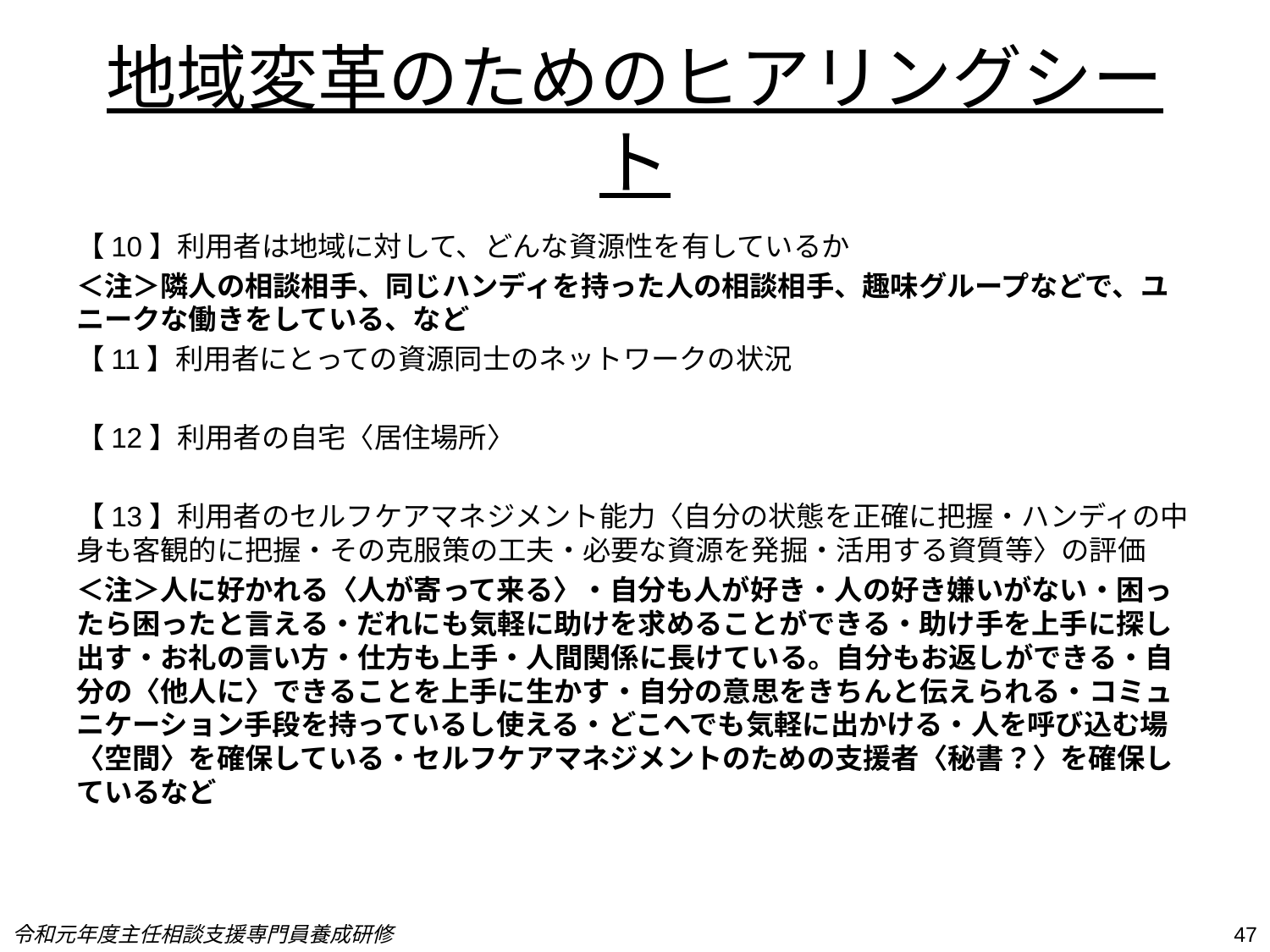

# 地域変革のためのヒアリングシート
【10】利用者は地域に対して、どんな資源性を有しているか
＜注＞隣人の相談相手、同じハンディを持った人の相談相手、趣味グループなどで、ユニークな働きをしている、など
【11】利用者にとっての資源同士のネットワークの状況

【12】利用者の自宅〈居住場所〉

【13】利用者のセルフケアマネジメント能力〈自分の状態を正確に把握・ハンディの中身も客観的に把握・その克服策の工夫・必要な資源を発掘・活用する資質等〉の評価
＜注＞人に好かれる〈人が寄って来る〉・自分も人が好き・人の好き嫌いがない・困ったら困ったと言える・だれにも気軽に助けを求めることができる・助け手を上手に探し出す・お礼の言い方・仕方も上手・人間関係に長けている。自分もお返しができる・自分の〈他人に〉できることを上手に生かす・自分の意思をきちんと伝えられる・コミュニケーション手段を持っているし使える・どこへでも気軽に出かける・人を呼び込む場〈空間〉を確保している・セルフケアマネジメントのための支援者〈秘書？〉を確保しているなど
令和元年度主任相談支援専門員養成研修

47